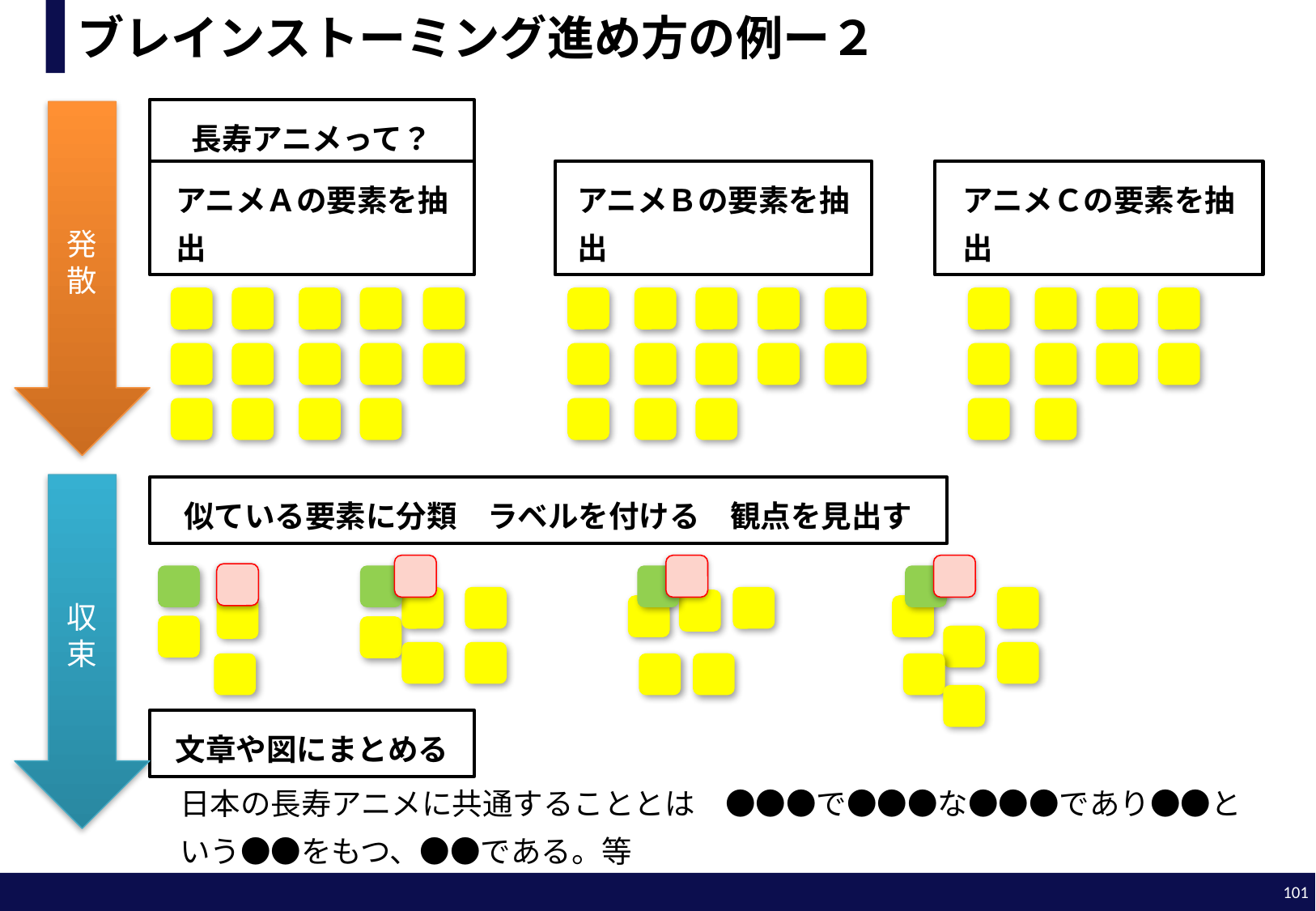

# ブレインストーミング進め方の例ー２
長寿アニメって？
発散
アニメＡの要素を抽出
アニメＢの要素を抽出
アニメＣの要素を抽出

収束
似ている要素に分類　ラベルを付ける　観点を見出す

文章や図にまとめる
日本の長寿アニメに共通することとは　●●●で●●●な●●●であり●●という●●をもつ、●●である。等